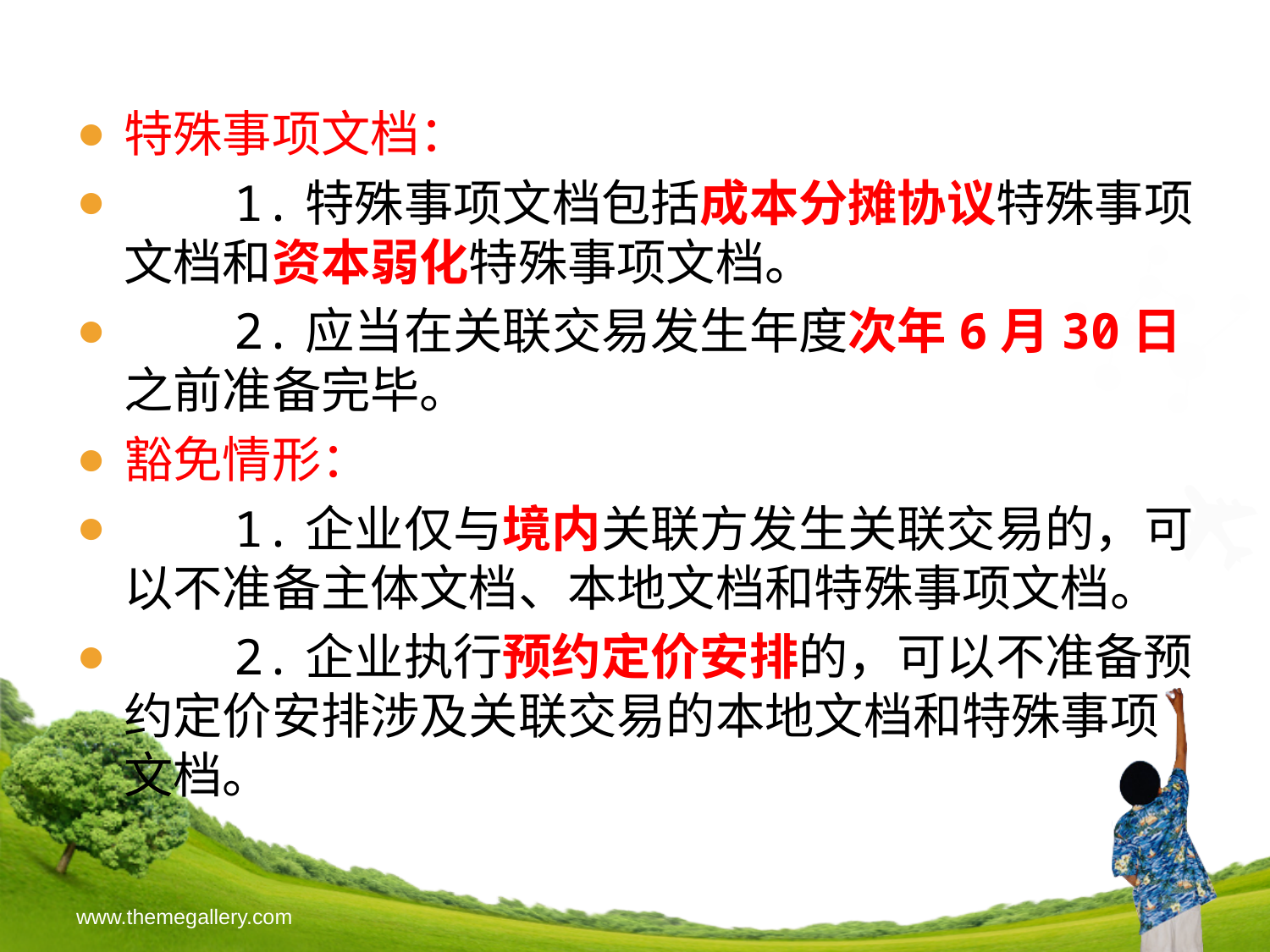

特殊事项文档：
　　1.特殊事项文档包括成本分摊协议特殊事项文档和资本弱化特殊事项文档。
　　2.应当在关联交易发生年度次年6月30日之前准备完毕。
豁免情形：
　　1.企业仅与境内关联方发生关联交易的，可以不准备主体文档、本地文档和特殊事项文档。
　　2.企业执行预约定价安排的，可以不准备预约定价安排涉及关联交易的本地文档和特殊事项文档。

www.themegallery.com